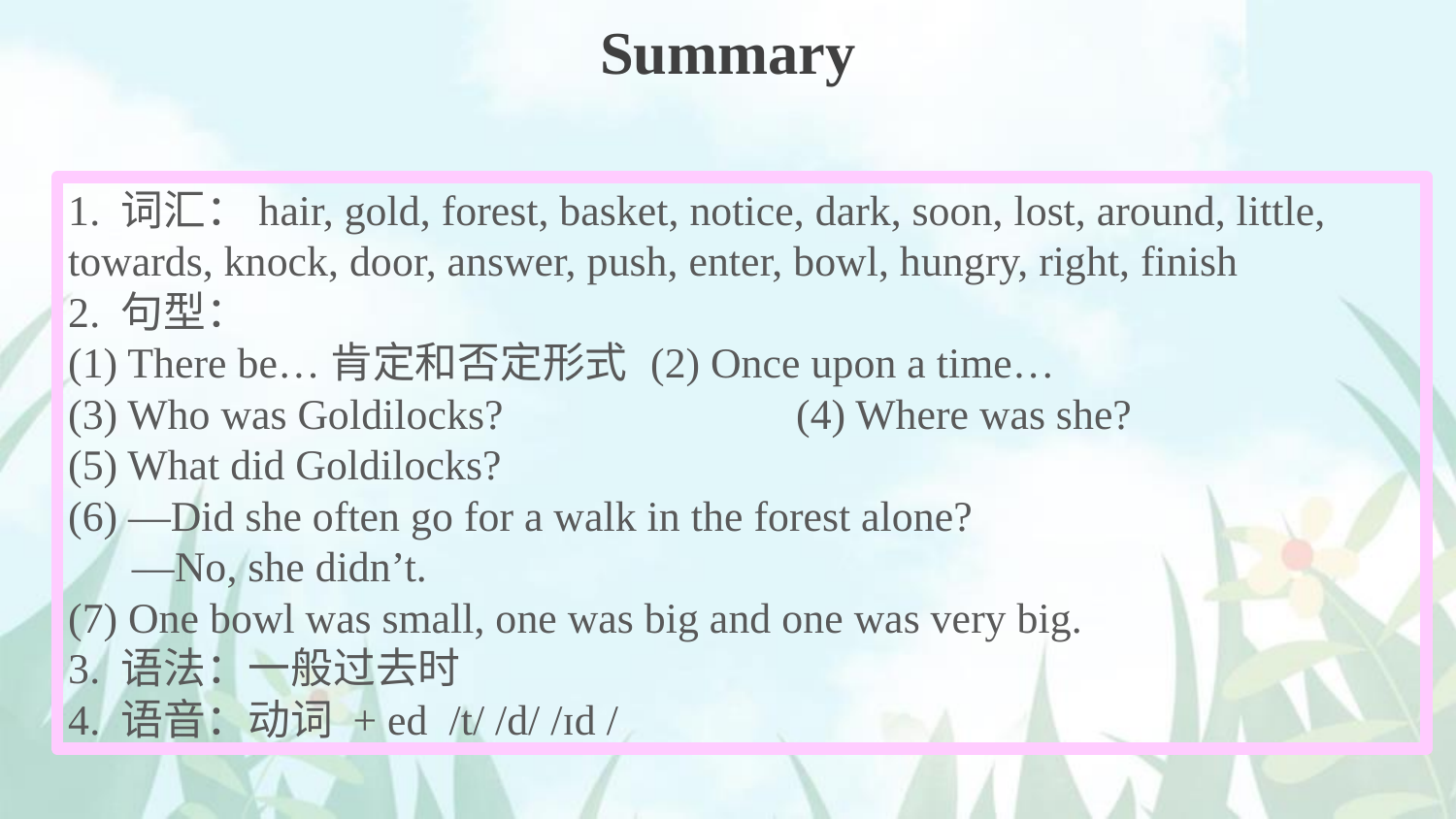

Summary
1. 词汇：hair, gold, forest, basket, notice, dark, soon, lost, around, little, towards, knock, door, answer, push, enter, bowl, hungry, right, finish
2. 句型：
(1) There be…肯定和否定形式	(2) Once upon a time…
(3) Who was Goldilocks?			(4) Where was she?
(5) What did Goldilocks?
(6) —Did she often go for a walk in the forest alone?
      —No, she didn’t.
(7) One bowl was small, one was big and one was very big.
3. 语法：一般过去时
4. 语音：动词 + ed  /t/ /d/ /ɪd /